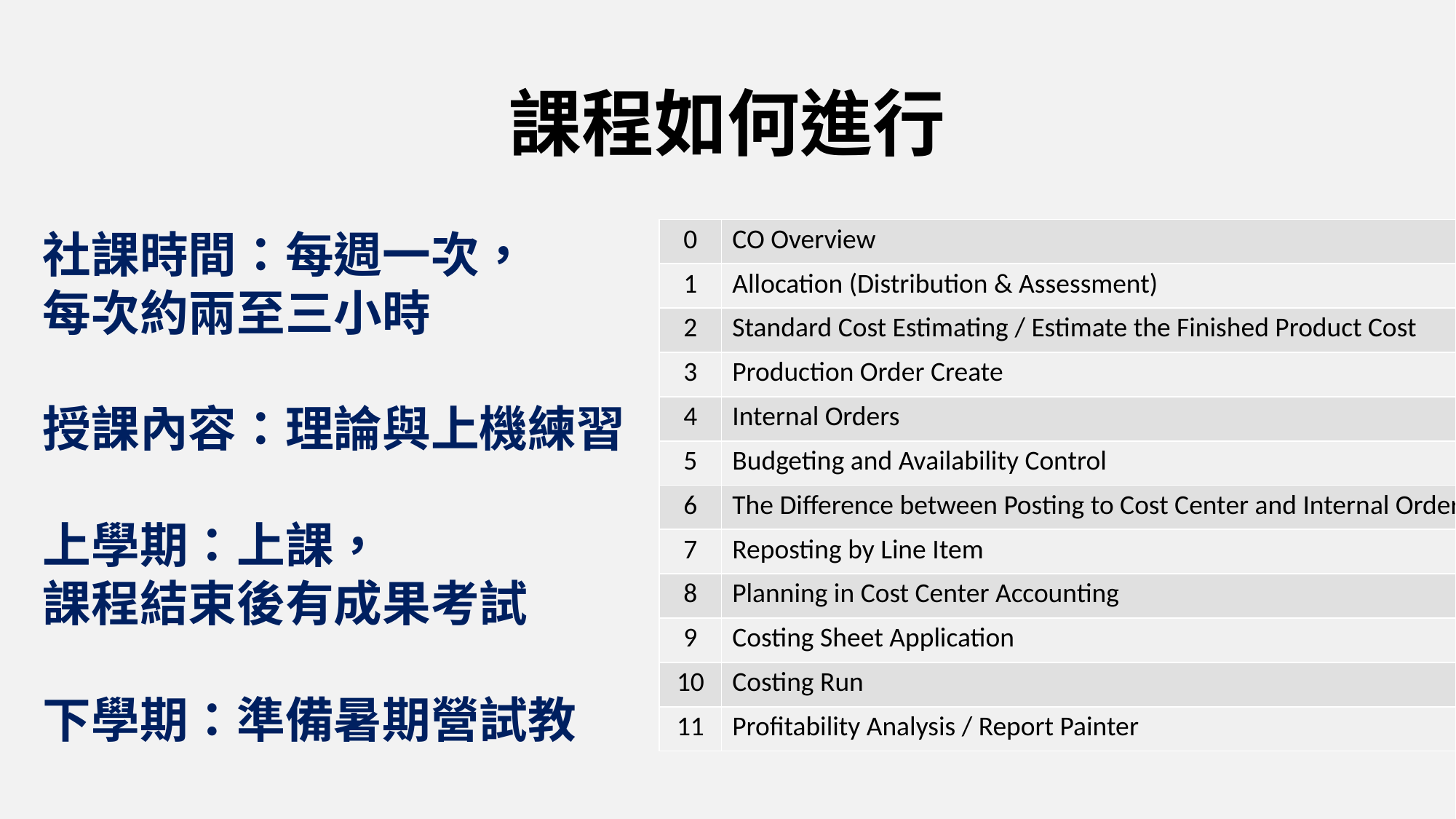

# 課程如何進行
社課時間：每週一次，
每次約兩至三小時

授課內容：理論與上機練習

上學期：上課，
課程結束後有成果考試

下學期：準備暑期營試教
| 0 | CO Overview |
| --- | --- |
| 1 | Allocation (Distribution & Assessment) |
| 2 | Standard Cost Estimating / Estimate the Finished Product Cost |
| 3 | Production Order Create |
| 4 | Internal Orders |
| 5 | Budgeting and Availability Control |
| 6 | The Difference between Posting to Cost Center and Internal Order |
| 7 | Reposting by Line Item |
| 8 | Planning in Cost Center Accounting |
| 9 | Costing Sheet Application |
| 10 | Costing Run |
| 11 | Profitability Analysis / Report Painter |